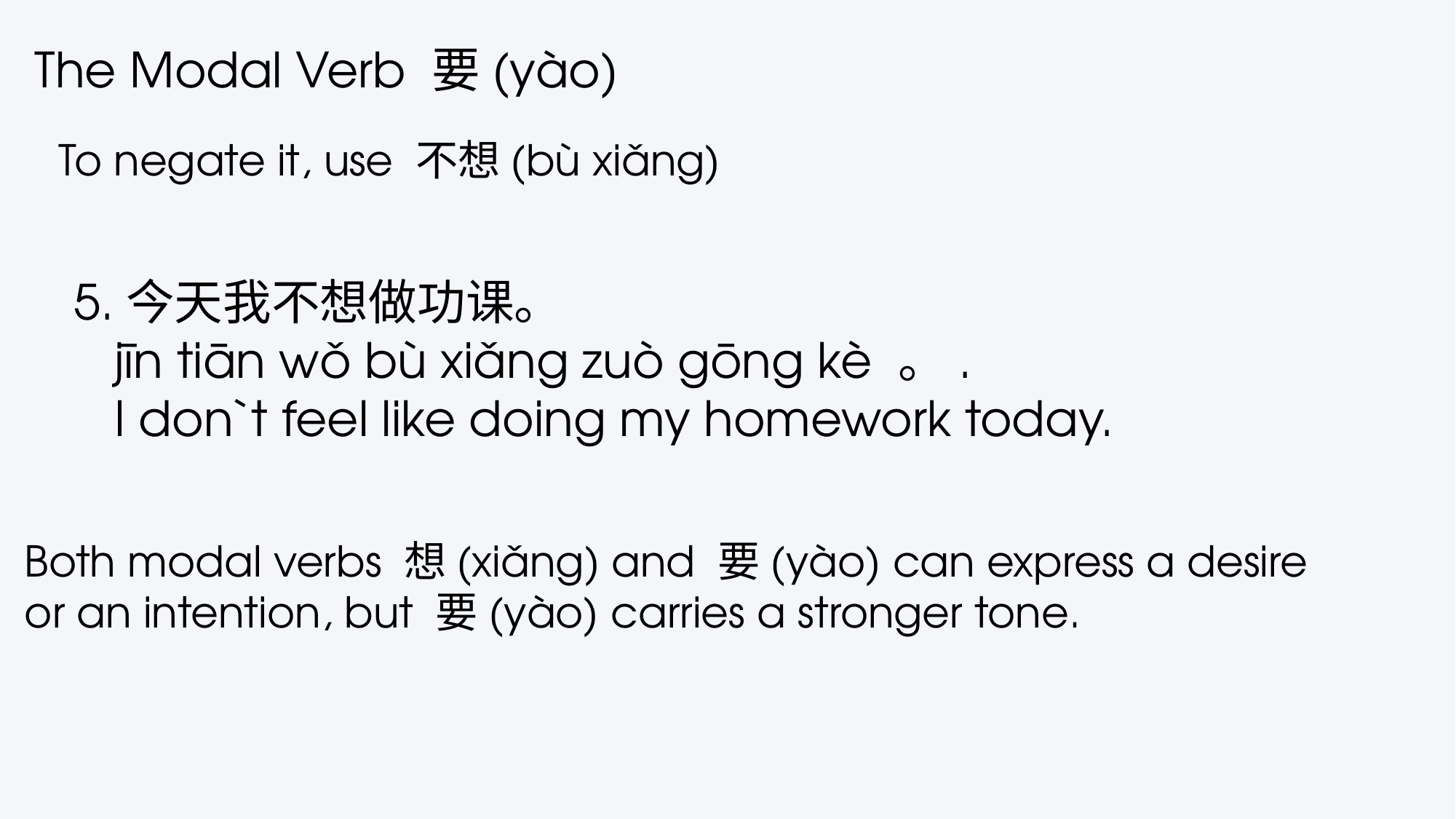

The Modal Verb 要(yào)
To negate it, use 不想(bù xiǎng)
5.今天我不想做功课。
   jīn tiān wǒ bù xiǎng zuò gōng kè 。.
   I don`t feel like doing my homework today.
Both modal verbs 想(xiǎng) and 要(yào) can express a desire or an intention, but 要(yào) carries a stronger tone.